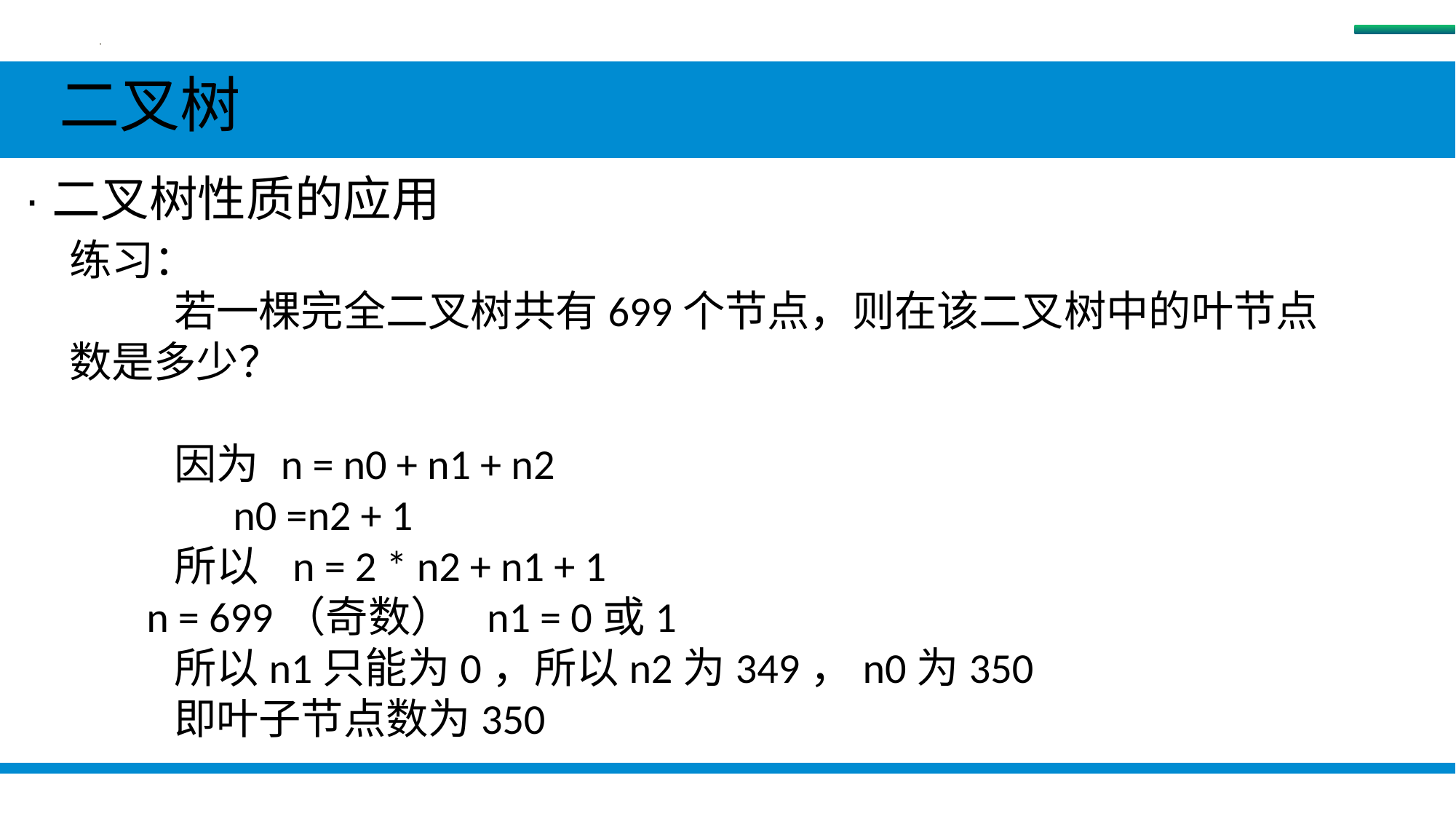

树

  二叉树
 ·二叉树性质的应用
练习：
        若一棵完全二叉树共有699个节点，则在该二叉树中的叶节点数是多少？

        因为 n = n0 + n1 + n2
                 n0 =n2 + 1
        所以  n = 2 * n2 + n1 + 1
        n = 699（奇数）  n1 = 0或1
        所以n1只能为0，所以n2为349，n0为350
        即叶子节点数为350
#